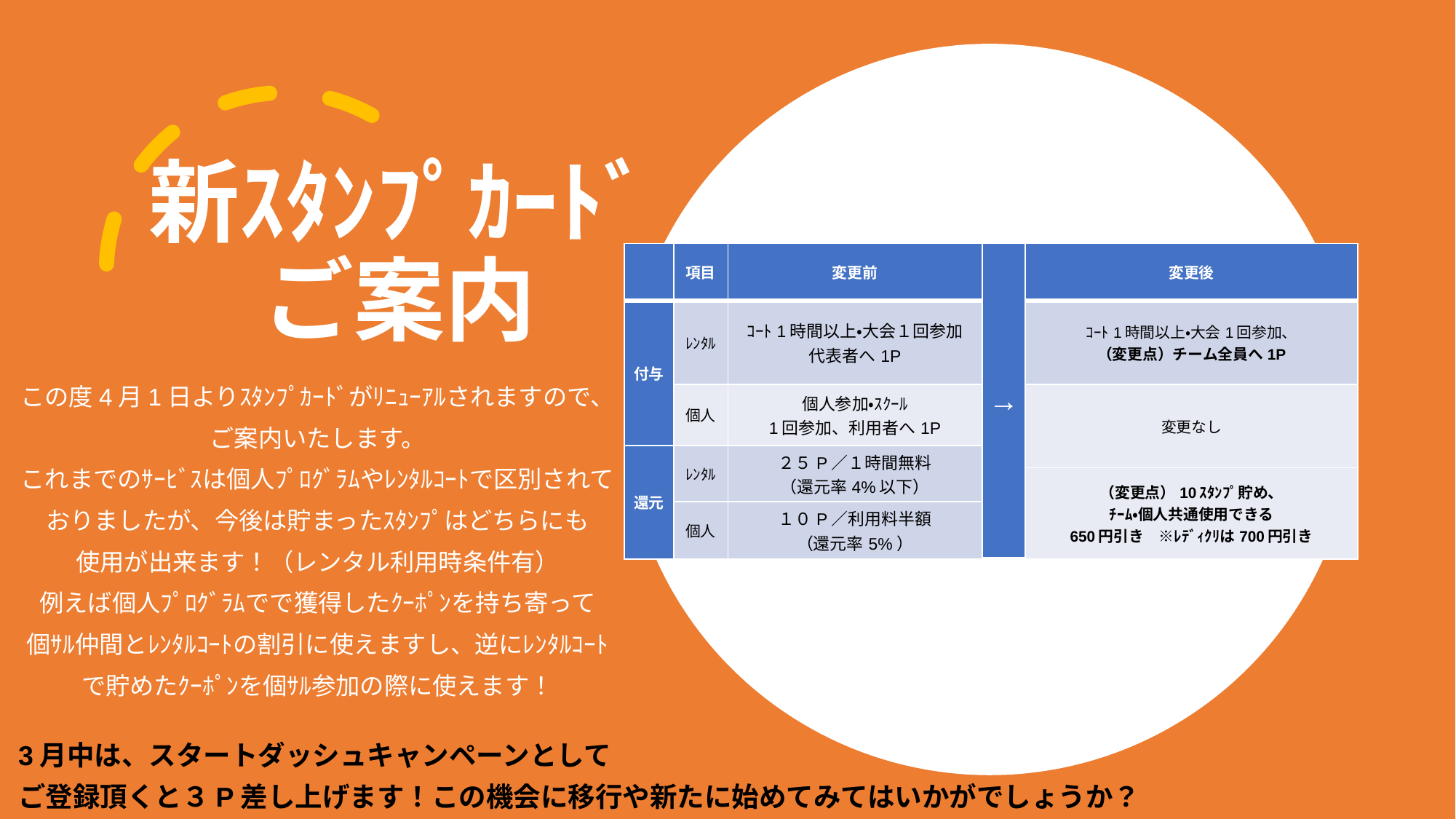

# 新ｽﾀﾝﾌﾟｶｰﾄﾞご案内

|  | 項目 | 変更前 | → | 変更後 |
| --- | --- | --- | --- | --- |
| 付与 | ﾚﾝﾀﾙ | ｺｰﾄ1時間以上・大会１回参加 代表者へ1P |  | ｺｰﾄ1時間以上・大会1回参加、 （変更点）チーム全員へ1P |
|  | 個人 | 個人参加・ｽｸｰﾙ 1回参加、利用者へ1P |  | 変更なし |
| 還元 | ﾚﾝﾀﾙ | ２５P／１時間無料 （還元率4%以下） |  |  |
| 還元 | ﾚﾝﾀﾙ | ２５P／１時間無料 （還元率4%以下） |  | （変更点）10ｽﾀﾝﾌﾟ貯め、 ﾁｰﾑ・個人共通使用できる 650円引き　※ﾚﾃﾞｨｸﾘは700円引き |
|  | 個人 | １０P／利用料半額 （還元率5%） |  |  |
この度4月1日よりｽﾀﾝﾌﾟｶｰﾄﾞがﾘﾆｭｰｱﾙされますので、
ご案内いたします。
これまでのｻｰﾋﾞｽは個人ﾌﾟﾛｸﾞﾗﾑやﾚﾝﾀﾙｺｰﾄで区別されて
おりましたが、今後は貯まったｽﾀﾝﾌﾟはどちらにも
使用が出来ます！（レンタル利用時条件有）
例えば個人ﾌﾟﾛｸﾞﾗﾑでで獲得したｸｰﾎﾟﾝを持ち寄って
個ｻﾙ仲間とﾚﾝﾀﾙｺｰﾄの割引に使えますし、逆にﾚﾝﾀﾙｺｰﾄ
で貯めたｸｰﾎﾟﾝを個ｻﾙ参加の際に使えます！

3月中は、スタートダッシュキャンペーンとして
ご登録頂くと３P差し上げます！この機会に移行や新たに始めてみてはいかがでしょうか？